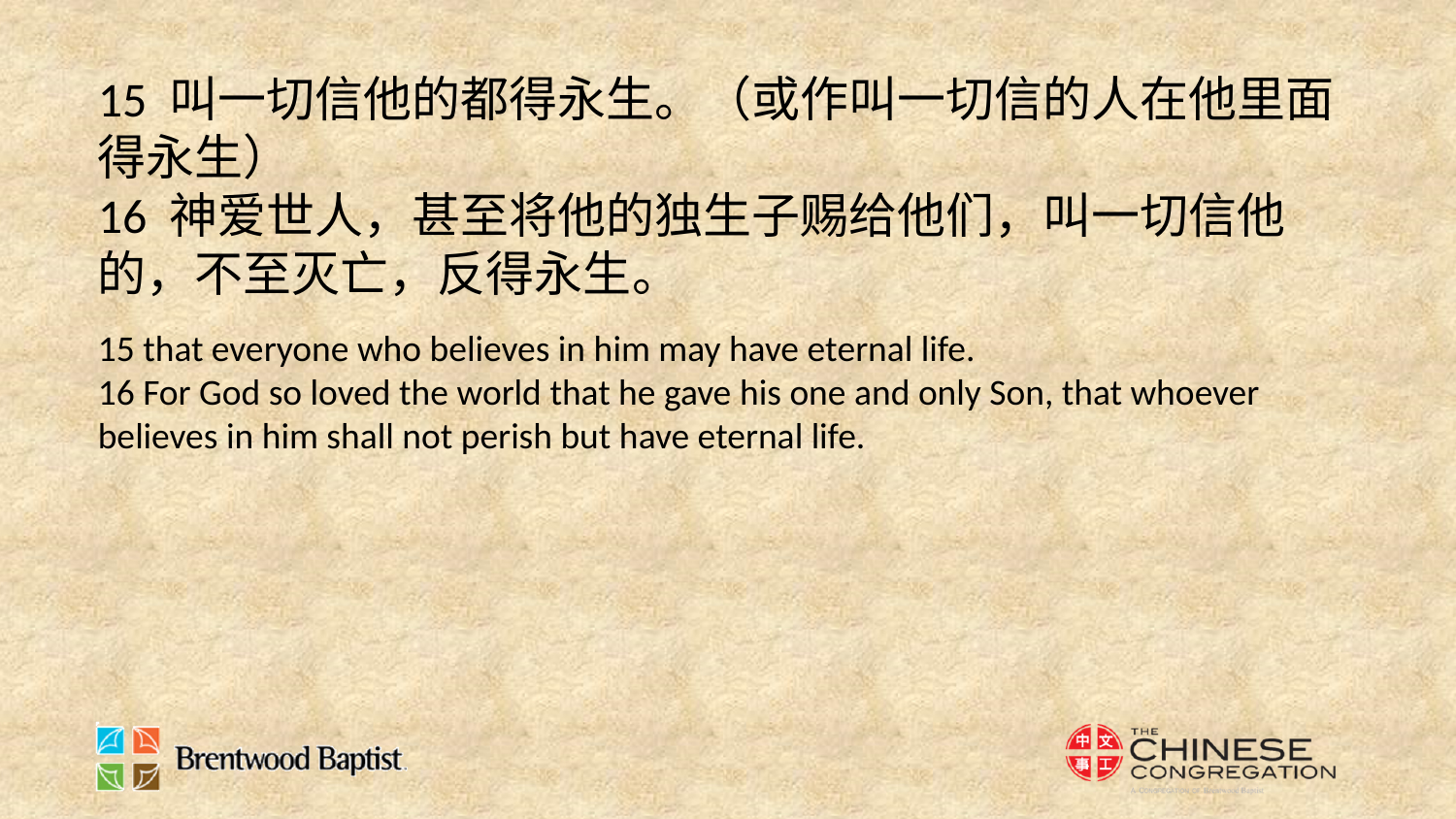

15 叫一切信他的都得永生。（或作叫一切信的人在他里面得永生）
16 神爱世人，甚至将他的独生子赐给他们，叫一切信他的，不至灭亡，反得永生。

15 that everyone who believes in him may have eternal life.
16 For God so loved the world that he gave his one and only Son, that whoever believes in him shall not perish but have eternal life.